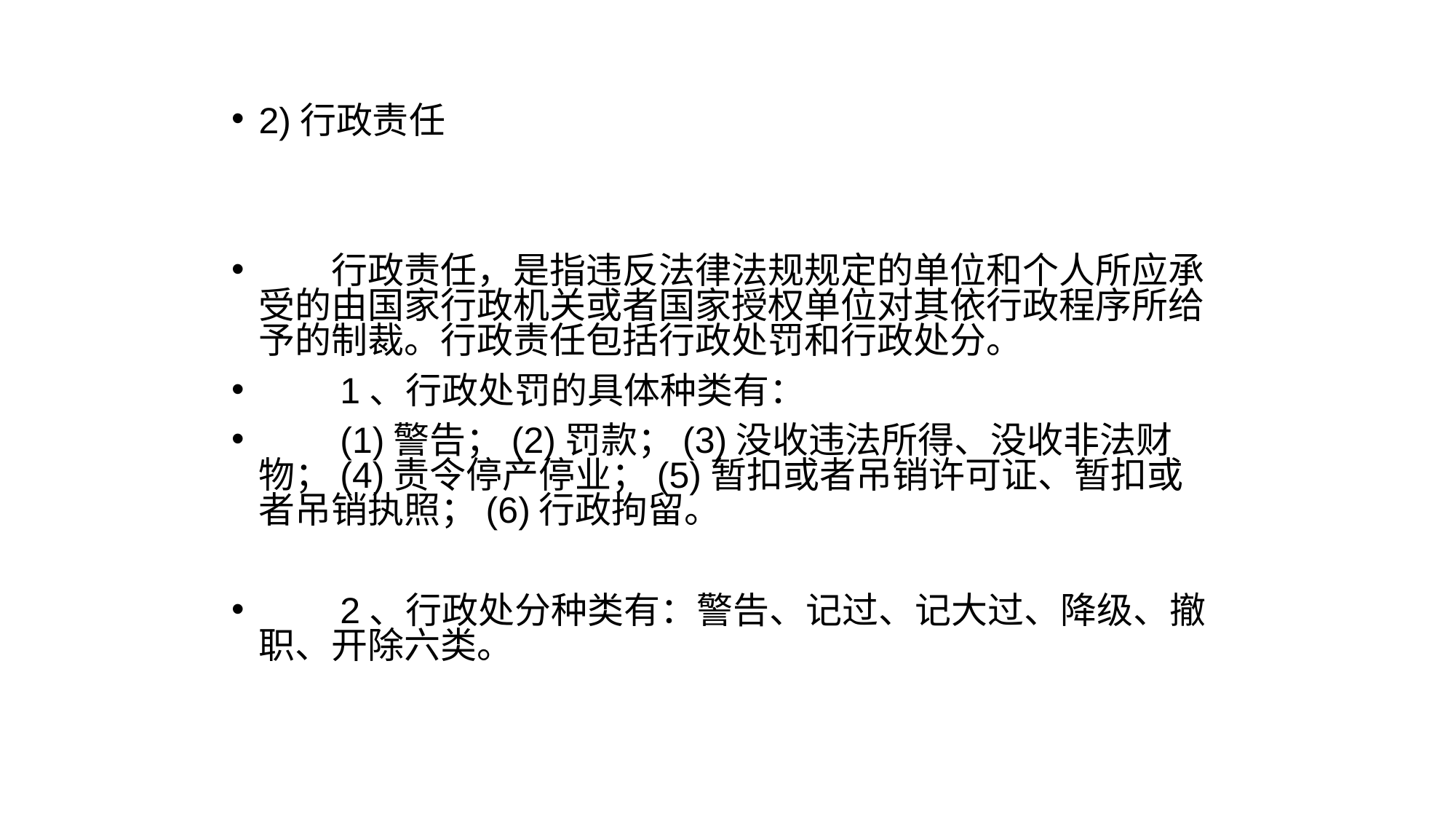

2)行政责任

　　行政责任，是指违反法律法规规定的单位和个人所应承受的由国家行政机关或者国家授权单位对其依行政程序所给予的制裁。行政责任包括行政处罚和行政处分。
　　1、行政处罚的具体种类有：
　　(1)警告；(2)罚款；(3)没收违法所得、没收非法财物；(4)责令停产停业；(5)暂扣或者吊销许可证、暂扣或者吊销执照；(6)行政拘留。

　　2、行政处分种类有：警告、记过、记大过、降级、撤职、开除六类。